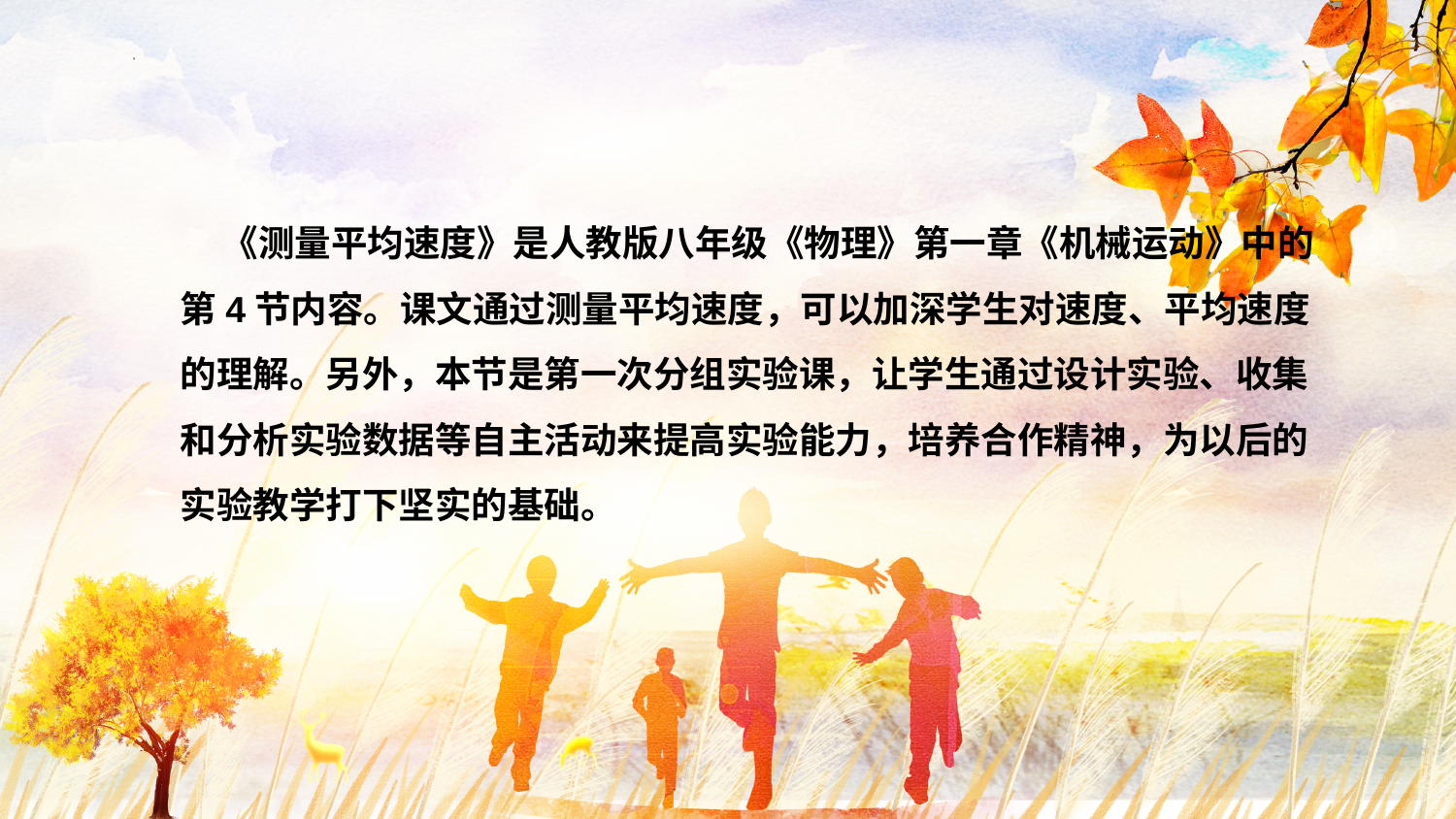

《测量平均速度》是人教版八年级《物理》第一章《机械运动》中的第4节内容。课文通过测量平均速度，可以加深学生对速度、平均速度的理解。另外，本节是第一次分组实验课，让学生通过设计实验、收集和分析实验数据等自主活动来提高实验能力，培养合作精神，为以后的实验教学打下坚实的基础。